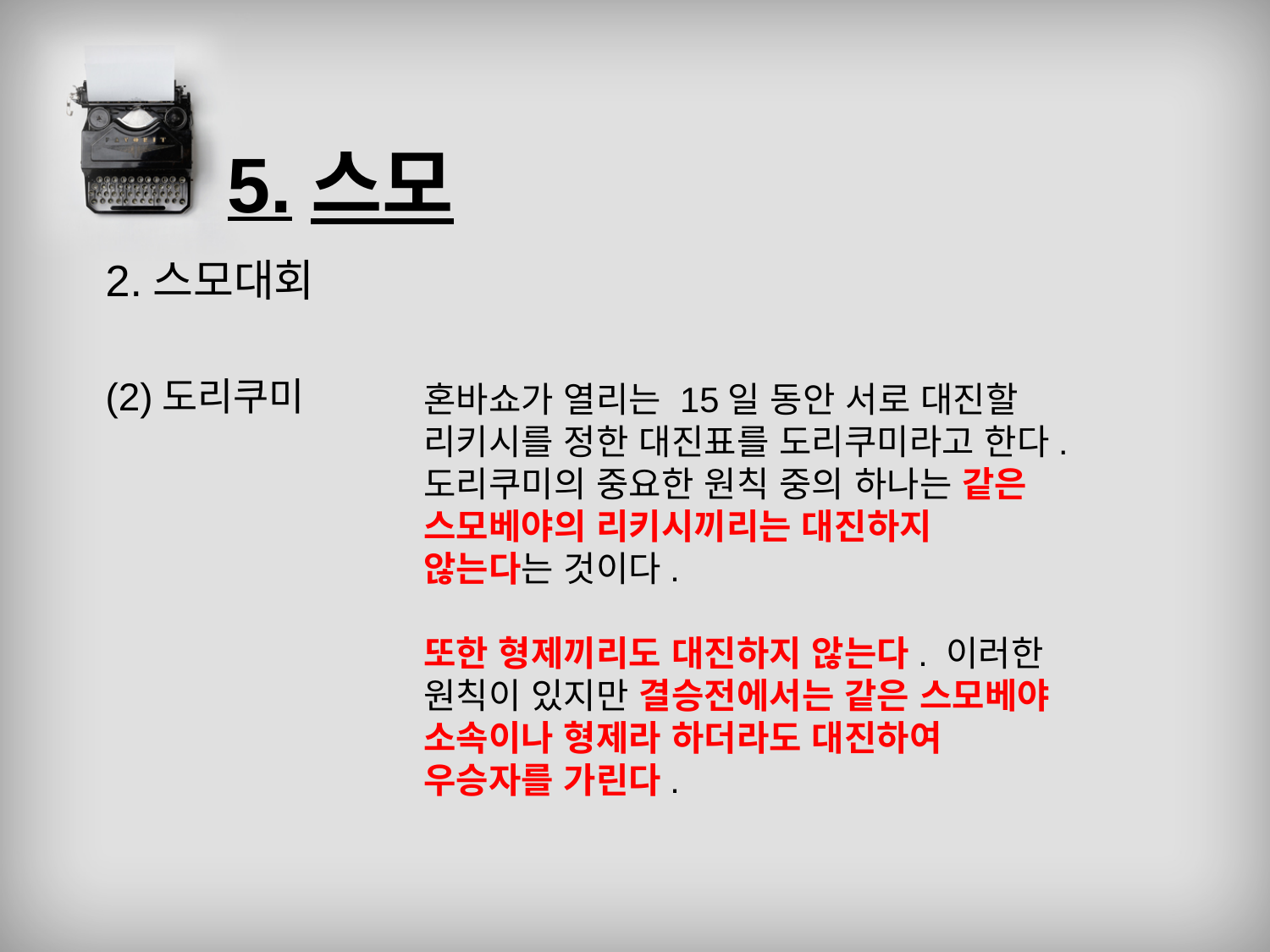

# 5.스모
2.스모대회

(2)도리쿠미

혼바쇼가 열리는 15일 동안 서로 대진할 리키시를 정한 대진표를 도리쿠미라고 한다. 도리쿠미의 중요한 원칙 중의 하나는 같은 스모베야의 리키시끼리는 대진하지 않는다는 것이다.

또한 형제끼리도 대진하지 않는다. 이러한 원칙이 있지만 결승전에서는 같은 스모베야 소속이나 형제라 하더라도 대진하여 우승자를 가린다.